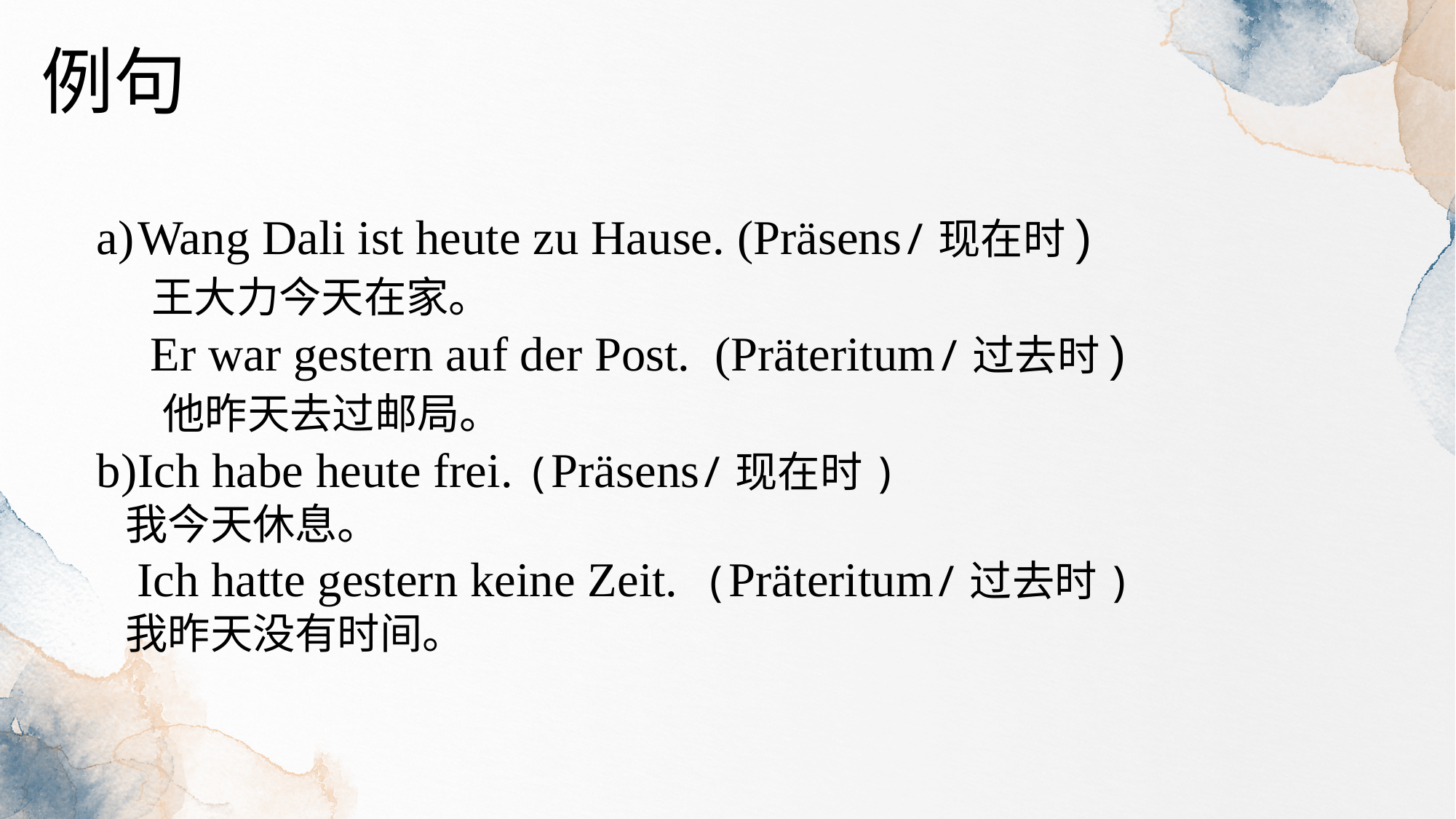

例句
Wang Dali ist heute zu Hause. (Präsens/现在时)
    王大力今天在家。
    Er war gestern auf der Post.  (Präteritum/过去时)
     他昨天去过邮局。
Ich habe heute frei. (Präsens/现在时)
  我今天休息。
   Ich hatte gestern keine Zeit.  (Präteritum/过去时)
  我昨天没有时间。